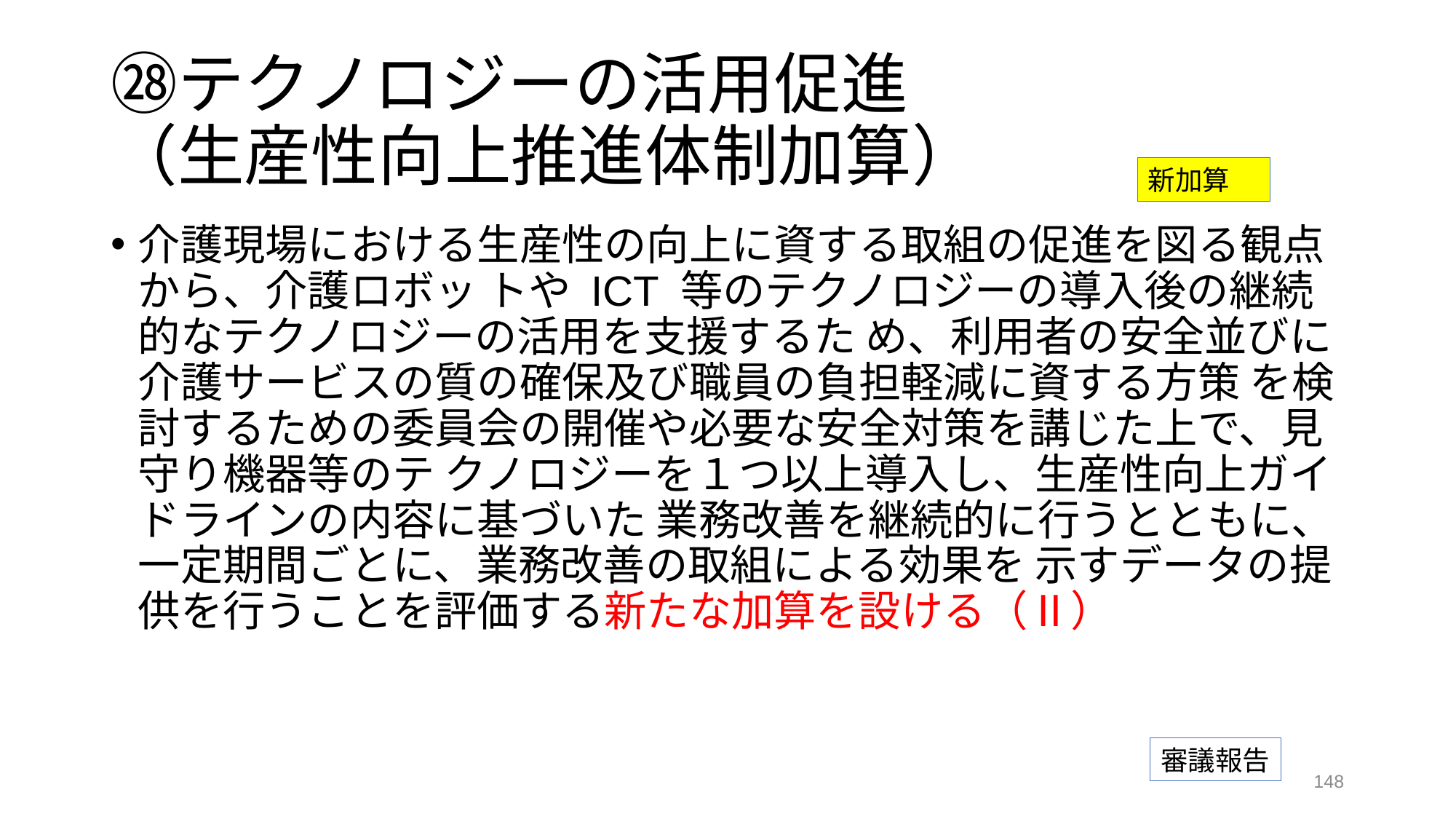

# ㉘テクノロジーの活用促進 （生産性向上推進体制加算）
新加算
介護現場における生産性の向上に資する取組の促進を図る観点から、介護ロボッ トや ICT 等のテクノロジーの導入後の継続的なテクノロジーの活用を支援するた め、利用者の安全並びに介護サービスの質の確保及び職員の負担軽減に資する方策 を検討するための委員会の開催や必要な安全対策を講じた上で、見守り機器等のテ クノロジーを１つ以上導入し、生産性向上ガイドラインの内容に基づいた 業務改善を継続的に行うとともに、一定期間ごとに、業務改善の取組による効果を 示すデータの提供を行うことを評価する新たな加算を設ける（Ⅱ）
審議報告
148